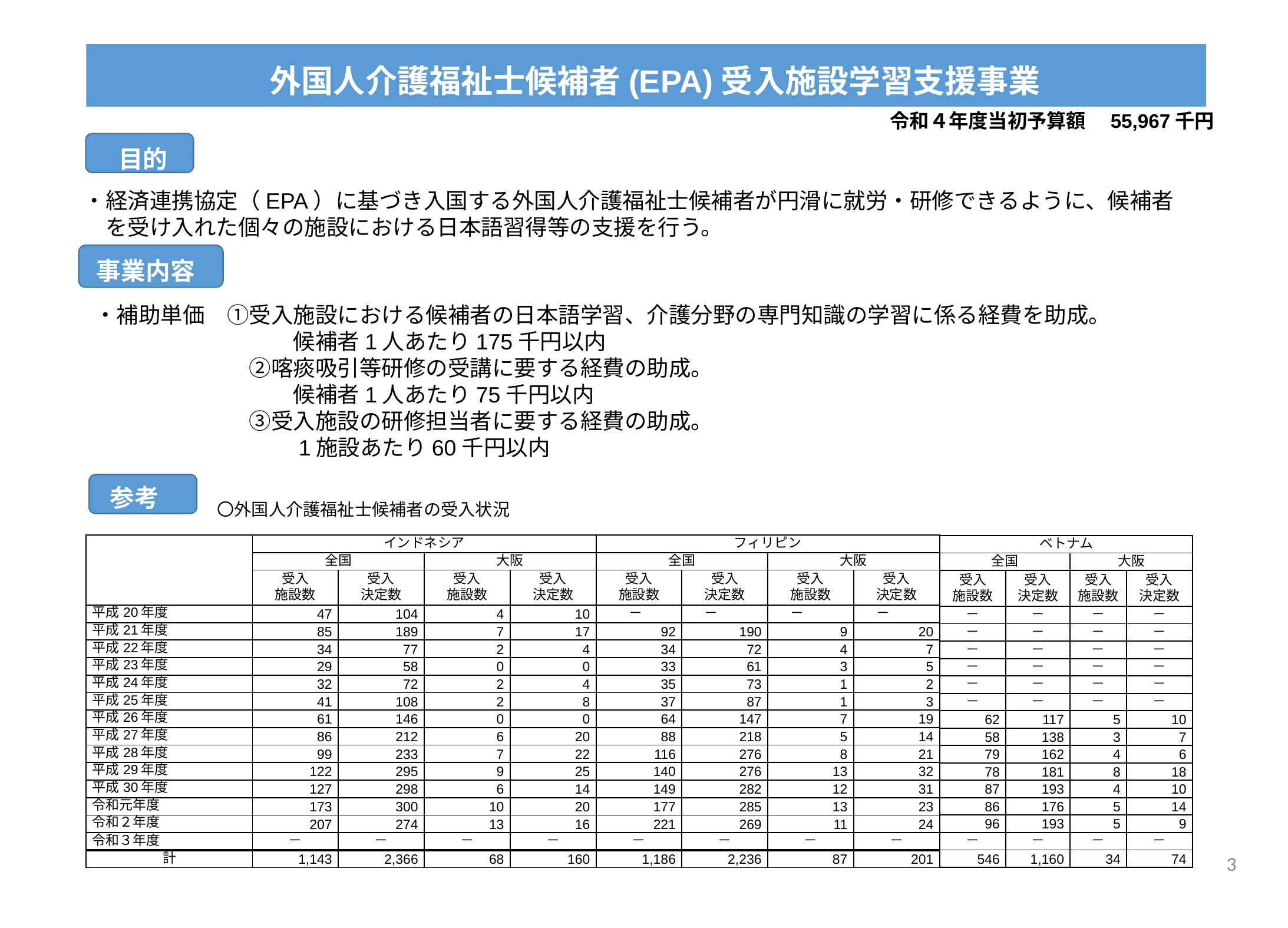

外国人介護福祉士候補者(EPA)受入施設学習支援事業
　　　　　　令和４年度当初予算額　55,967千円

目的
・経済連携協定（EPA）に基づき入国する外国人介護福祉士候補者が円滑に就労・研修できるように、候補者
　を受け入れた個々の施設における日本語習得等の支援を行う。

事業内容
・補助単価　①受入施設における候補者の日本語学習、介護分野の専門知識の学習に係る経費を助成。
　　　　　　　　　候補者1人あたり175千円以内
　　　　　　　②喀痰吸引等研修の受講に要する経費の助成。
　　　　　　　　　候補者1人あたり75千円以内
　　　　　　　③受入施設の研修担当者に要する経費の助成。
　　　　　　　　　1施設あたり60千円以内

参考
〇外国人介護福祉士候補者の受入状況
|  | インドネシア |  |  |  | フィリピン |  |  |  |
| --- | --- | --- | --- | --- | --- | --- | --- | --- |
|  | 全国 |  | 大阪 |  | 全国 |  | 大阪 |  |
|  | 受入 施設数 | 受入 決定数 | 受入 施設数 | 受入 決定数 | 受入 施設数 | 受入 決定数 | 受入 施設数 | 受入 決定数 |
| 平成20年度 | 47 | 104 | 4 | 10 | － | － | － | － |
| 平成21年度 | 85 | 189 | 7 | 17 | 92 | 190 | 9 | 20 |
| 平成22年度 | 34 | 77 | 2 | 4 | 34 | 72 | 4 | 7 |
| 平成23年度 | 29 | 58 | 0 | 0 | 33 | 61 | 3 | 5 |
| 平成24年度 | 32 | 72 | 2 | 4 | 35 | 73 | 1 | 2 |
| 平成25年度 | 41 | 108 | 2 | 8 | 37 | 87 | 1 | 3 |
| 平成26年度 | 61 | 146 | 0 | 0 | 64 | 147 | 7 | 19 |
| 平成27年度 | 86 | 212 | 6 | 20 | 88 | 218 | 5 | 14 |
| 平成28年度 | 99 | 233 | 7 | 22 | 116 | 276 | 8 | 21 |
| 平成29年度 | 122 | 295 | 9 | 25 | 140 | 276 | 13 | 32 |
| 平成30年度 | 127 | 298 | 6 | 14 | 149 | 282 | 12 | 31 |
| 令和元年度 | 173 | 300 | 10 | 20 | 177 | 285 | 13 | 23 |
| 令和２年度 | 207 | 274 | 13 | 16 | 221 | 269 | 11 | 24 |
| 令和３年度 | － | － | － | － | － | － | － | － |
| 計 | 1,143 | 2,366 | 68 | 160 | 1,186 | 2,236 | 87 | 201 |
| ベトナム |  |  |  |
| --- | --- | --- | --- |
| 全国 |  | 大阪 |  |
| 受入 施設数 | 受入 決定数 | 受入 施設数 | 受入 決定数 |
| － | － | － | － |
| － | － | － | － |
| － | － | － | － |
| － | － | － | － |
| － | － | － | － |
| － | － | － | － |
| 62 | 117 | 5 | 10 |
| 58 | 138 | 3 | 7 |
| 79 | 162 | 4 | 6 |
| 78 | 181 | 8 | 18 |
| 87 | 193 | 4 | 10 |
| 86 | 176 | 5 | 14 |
| 96 | 193 | 5 | 9 |
| － | － | － | － |
| 546 | 1,160 | 34 | 74 |
3